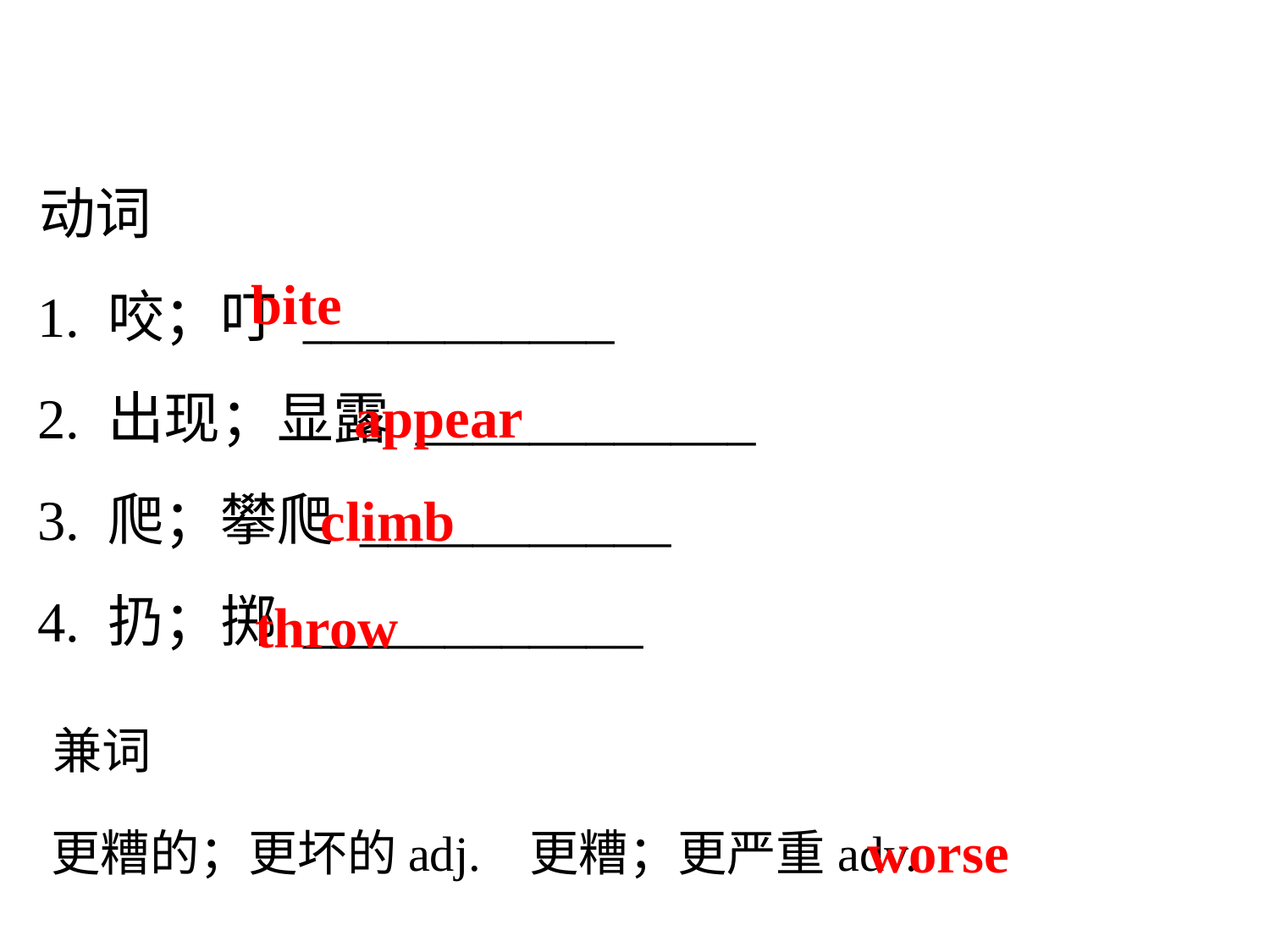

动词
1. 咬；叮 ___________
2. 出现；显露 ____________
3. 爬；攀爬 ___________
4. 扔；掷 ____________
bite
appear
climb
throw
兼词
更糟的；更坏的adj.   更糟；更严重adv.  ____________
worse